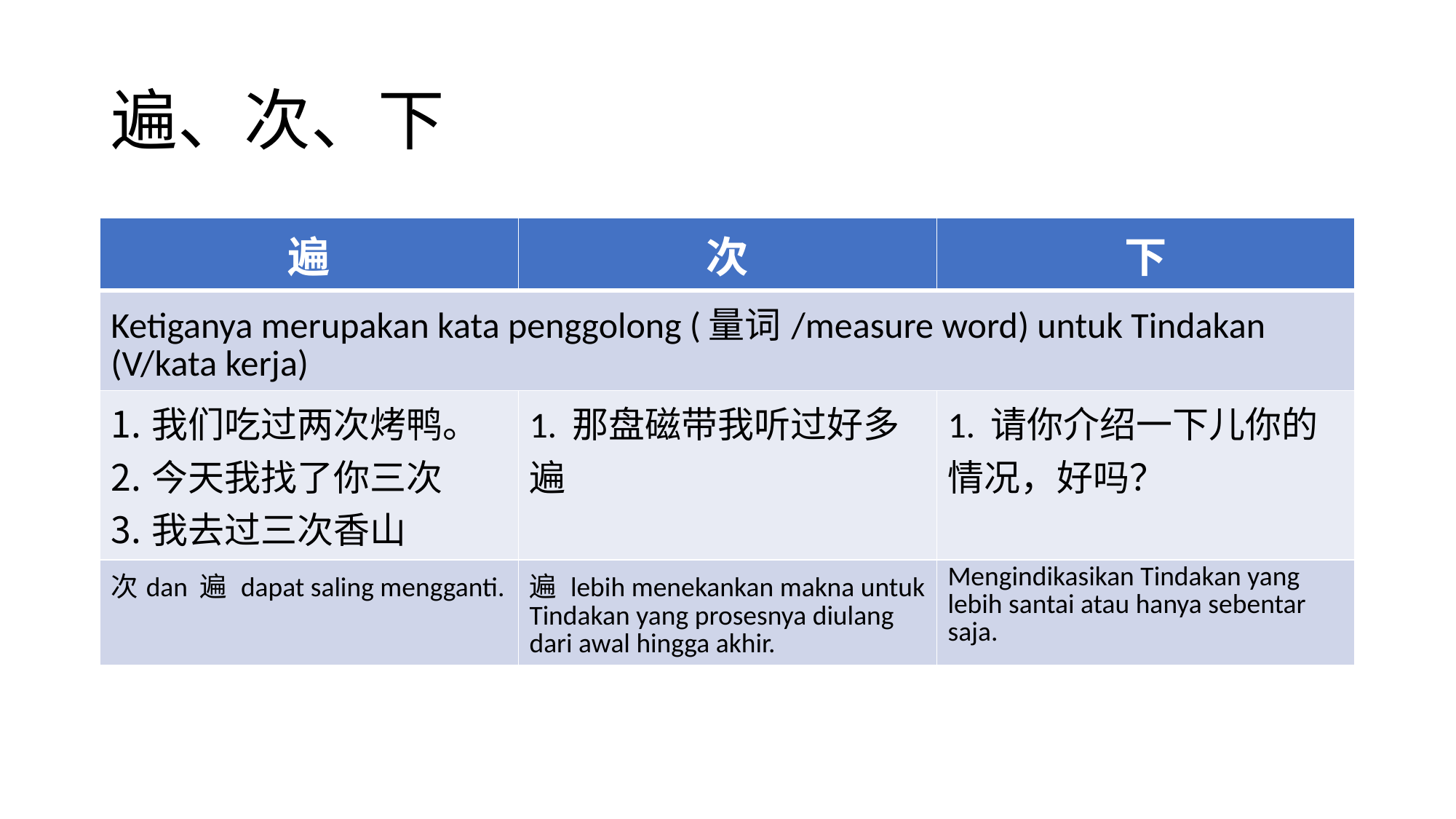

# 遍、次、下
| 遍 | 次 | 下 |
| --- | --- | --- |
| Ketiganya merupakan kata penggolong (量词/measure word) untuk Tindakan (V/kata kerja) |  |  |
| 我们吃过两次烤鸭。 今天我找了你三次 我去过三次香山 | 1. 那盘磁带我听过好多遍 | 1. 请你介绍一下儿你的情况，好吗？ |
| 次dan 遍 dapat saling mengganti. | 遍 lebih menekankan makna untuk Tindakan yang prosesnya diulang dari awal hingga akhir. | Mengindikasikan Tindakan yang lebih santai atau hanya sebentar saja. |